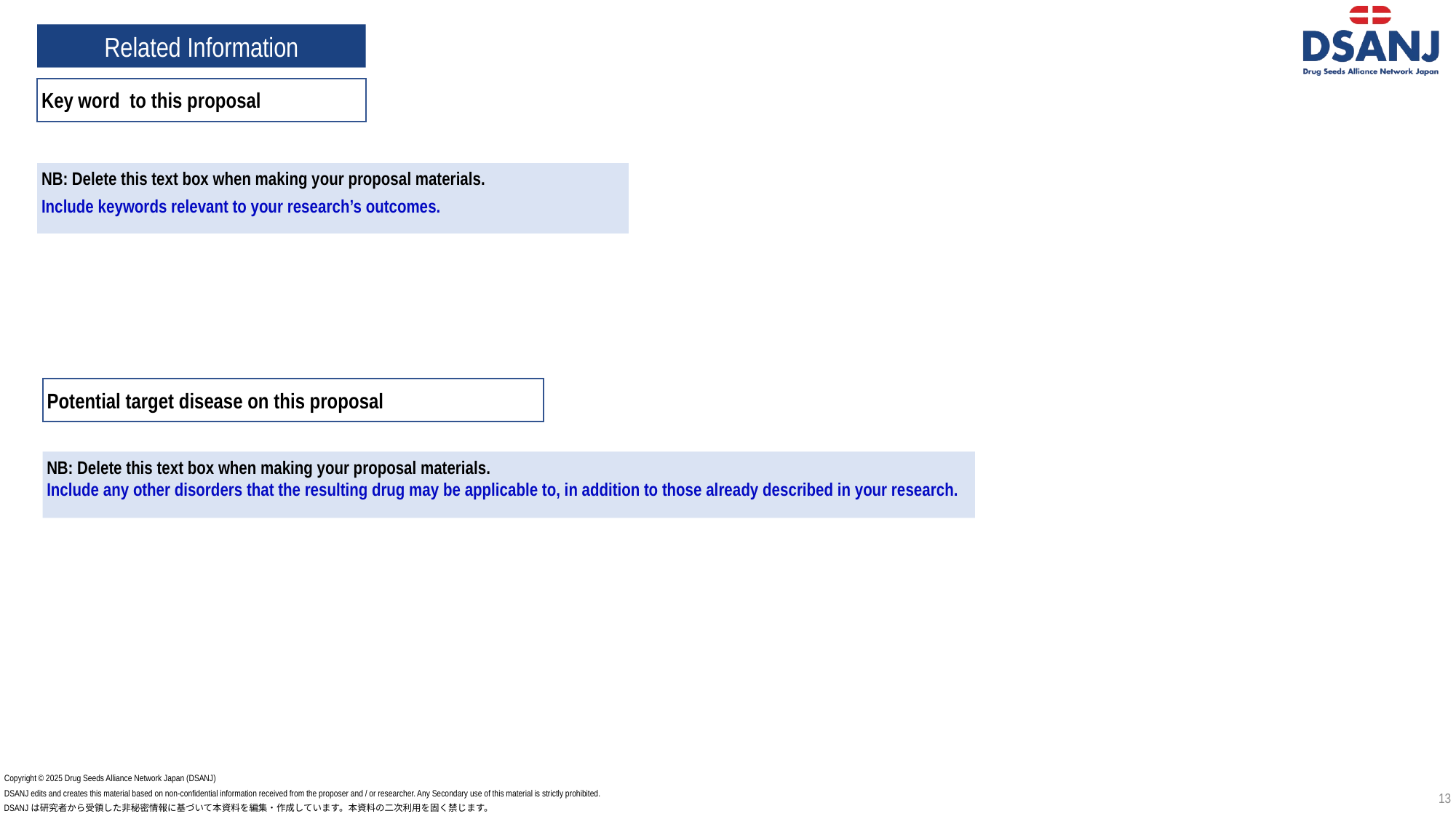

Related Information
Key word  to this proposal
NB: Delete this text box when making your proposal materials.
Include keywords relevant to your research’s outcomes.
Potential target disease on this proposal
NB: Delete this text box when making your proposal materials.
Include any other disorders that the resulting drug may be applicable to, in addition to those already described in your research.
Copyright © 2025 Drug Seeds Alliance Network Japan (DSANJ)
DSANJ edits and creates this material based on non-confidential information received from the proposer and / or researcher. Any Secondary use of this material is strictly prohibited.
DSANJは研究者から受領した非秘密情報に基づいて本資料を編集・作成しています。本資料の二次利用を固く禁じます。
13